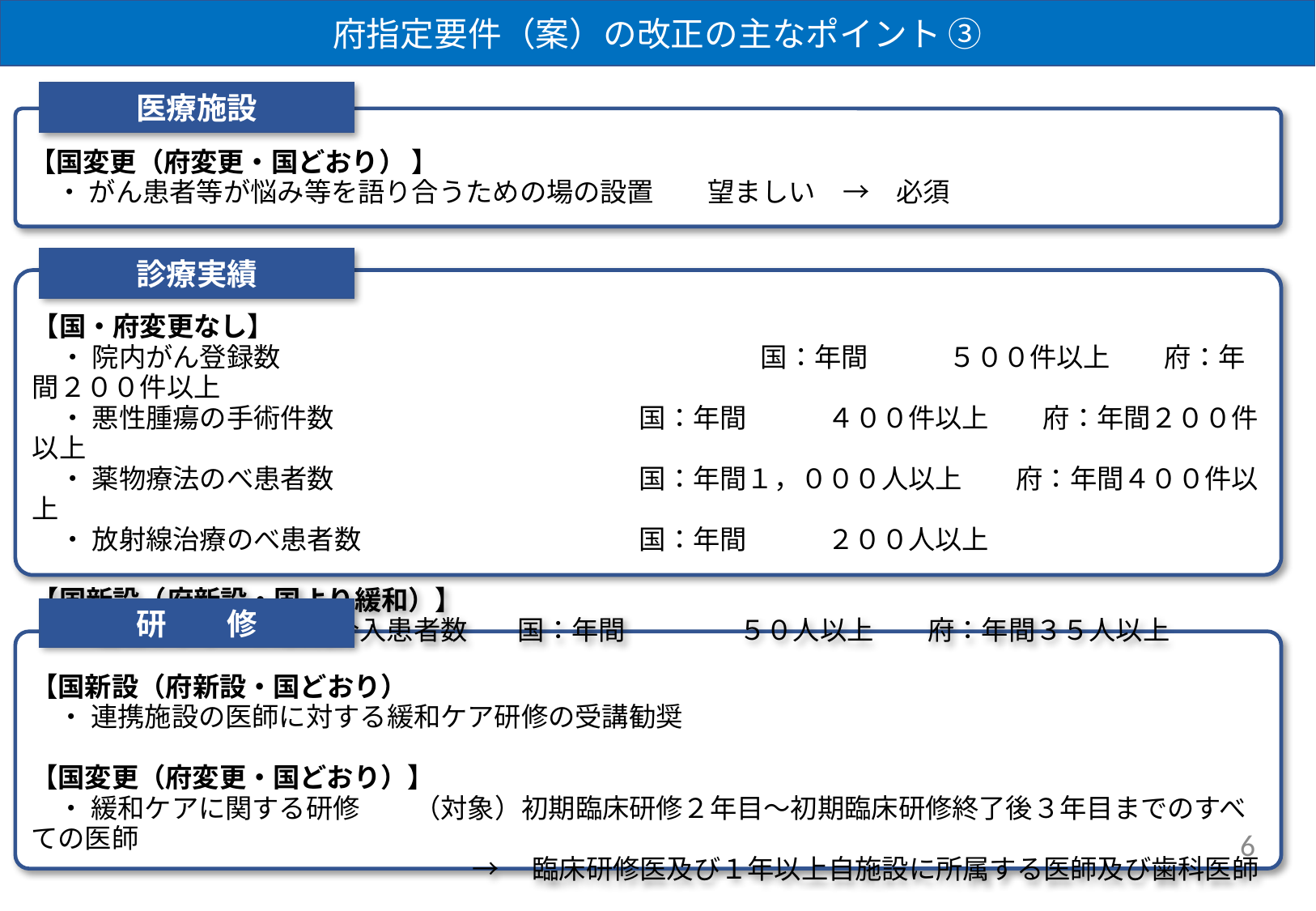

府指定要件（案）の改正の主なポイント ③
医療施設

【国変更（府変更・国どおり） 】
　・ がん患者等が悩み等を語り合うための場の設置　　望ましい　→　必須
診療実績

【国・府変更なし】
　・ 院内がん登録数				国：年間　　　５００件以上　　府：年間２００件以上
　・ 悪性腫瘍の手術件数			国：年間　　　４００件以上　　府：年間２００件以上
　・ 薬物療法のべ患者数			国：年間１，０００人以上　　府：年間４００件以上
　・ 放射線治療のべ患者数			国：年間　　　２００人以上

【国新設（府新設・国より緩和）】
　・ 緩和ケアチーム新規介入患者数　	国：年間　　　　 ５０人以上　　府：年間３５人以上

研　　修

【国新設（府新設・国どおり）
　・ 連携施設の医師に対する緩和ケア研修の受講勧奨

【国変更（府変更・国どおり）】
　・ 緩和ケアに関する研修　　（対象）初期臨床研修２年目～初期臨床研修終了後３年目までのすべての医師
→　臨床研修医及び１年以上自施設に所属する医師及び歯科医師
6